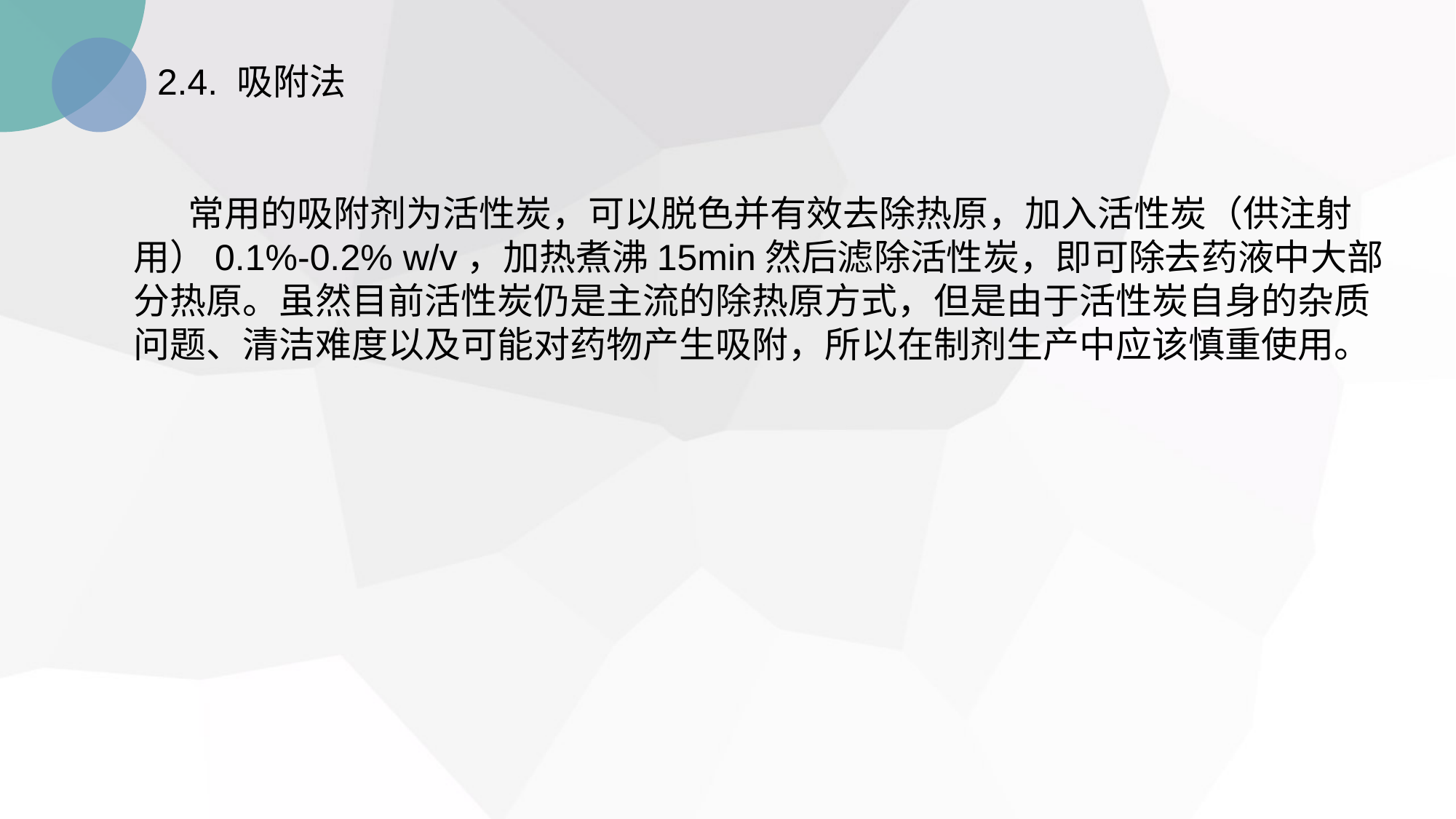

2.4. 吸附法
常用的吸附剂为活性炭，可以脱色并有效去除热原，加入活性炭（供注射用）0.1%-0.2% w/v，加热煮沸15min然后滤除活性炭，即可除去药液中大部分热原。虽然目前活性炭仍是主流的除热原方式，但是由于活性炭自身的杂质问题、清洁难度以及可能对药物产生吸附，所以在制剂生产中应该慎重使用。